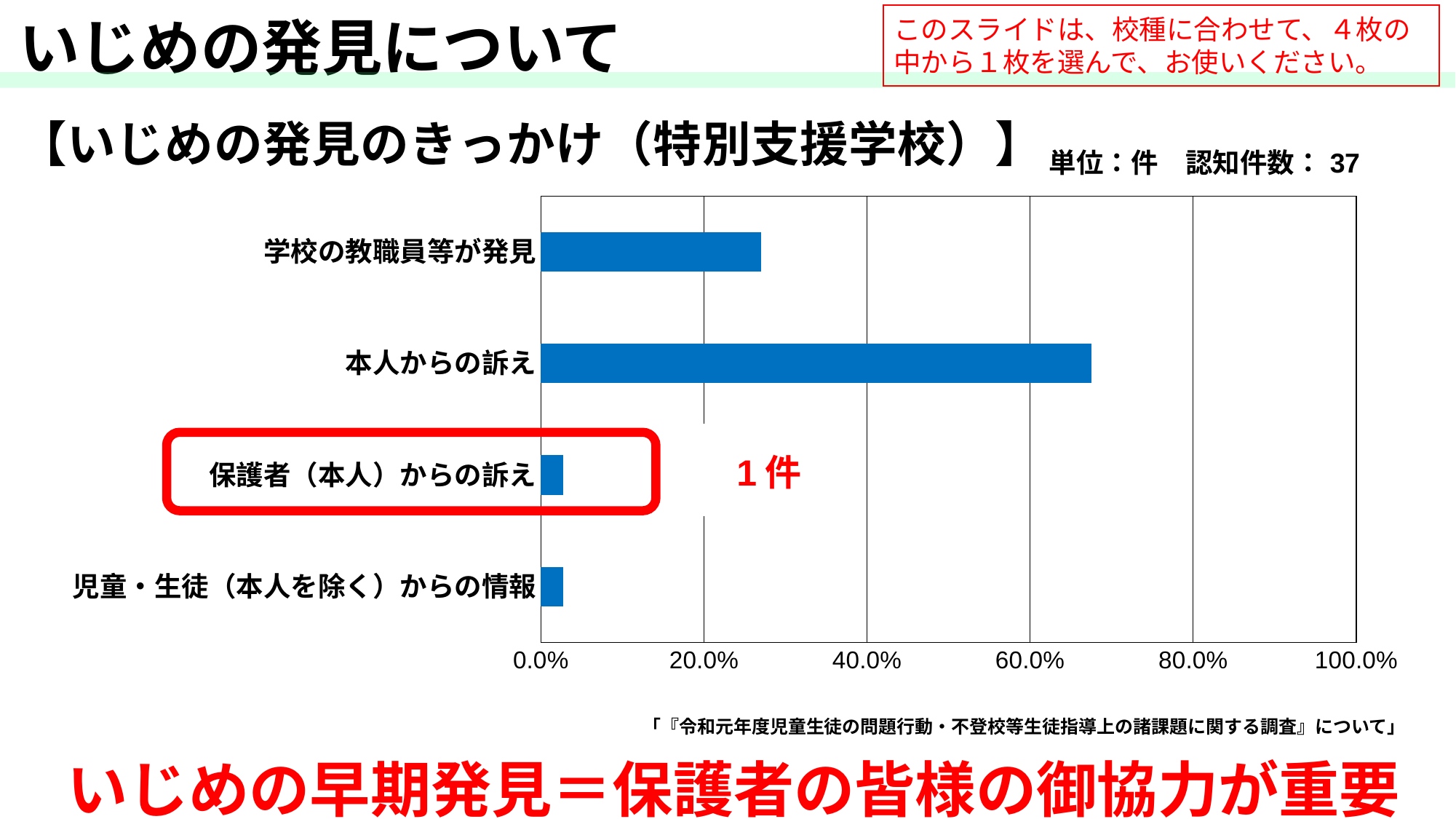

いじめの発見について
このスライドは、校種に合わせて、４枚の中から１枚を選んで、お使いください。

### Chart: 【いじめの発見のきっかけ（特別支援学校）】

| Category |  |
|---|---|
| 児童・生徒（本人を除く）からの情報 | 0.02702702702702703 |
| 保護者（本人）からの訴え | 0.02702702702702703 |
| 本人からの訴え | 0.6756756756756757 |
| 学校の教職員等が発見 | 0.2702702702702703 |
「『令和元年度児童生徒の問題行動・不登校等生徒指導上の諸課題に関する調査』について」
いじめの早期発見＝保護者の皆様の御協力が重要